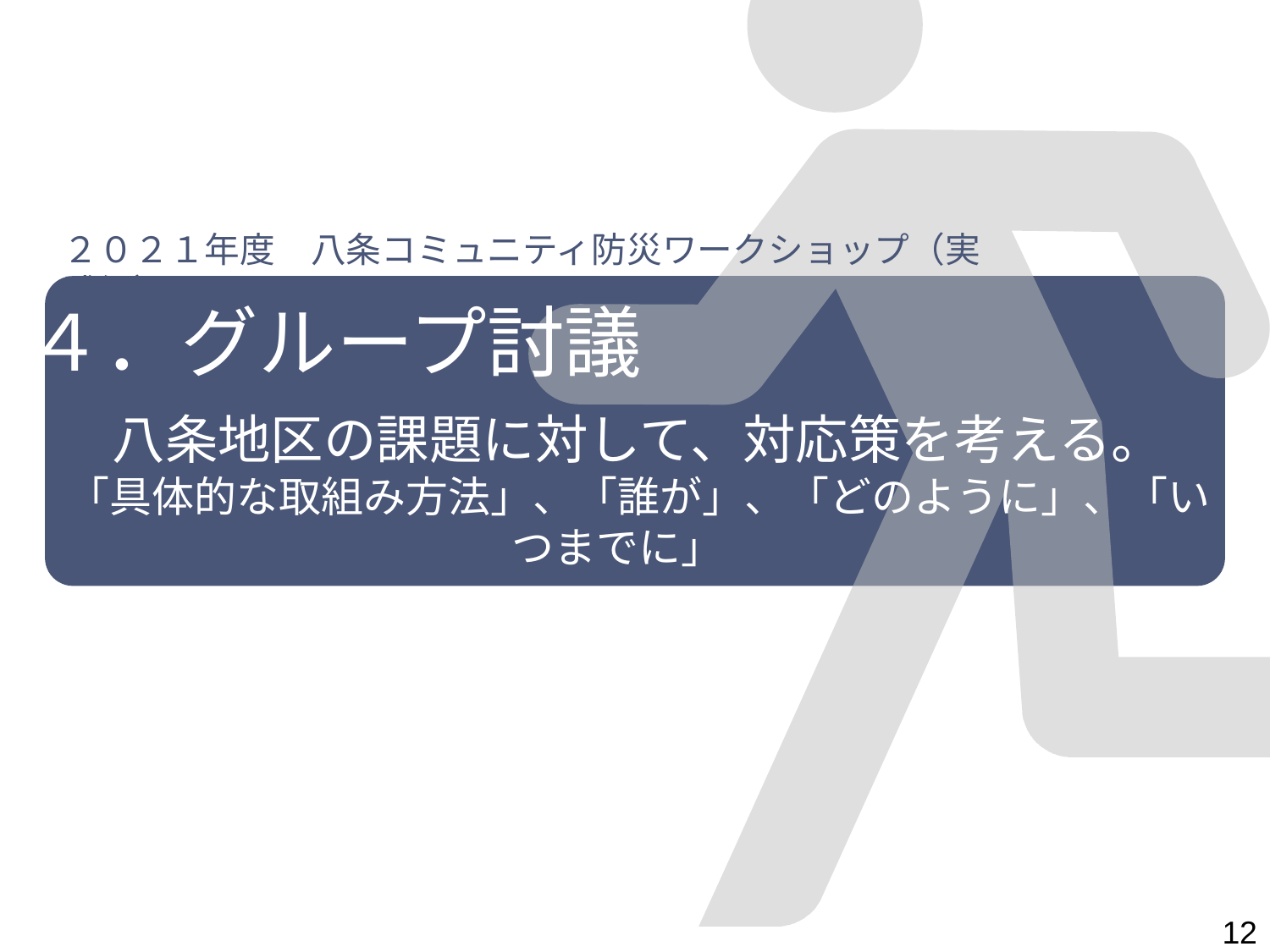

２０２１年度　八条コミュニティ防災ワークショップ（実践編）

４．グループ討議
# 八条地区の課題に対して、対応策を考える。 「具体的な取組み方法」、「誰が」、「どのように」、「いつまでに」
12